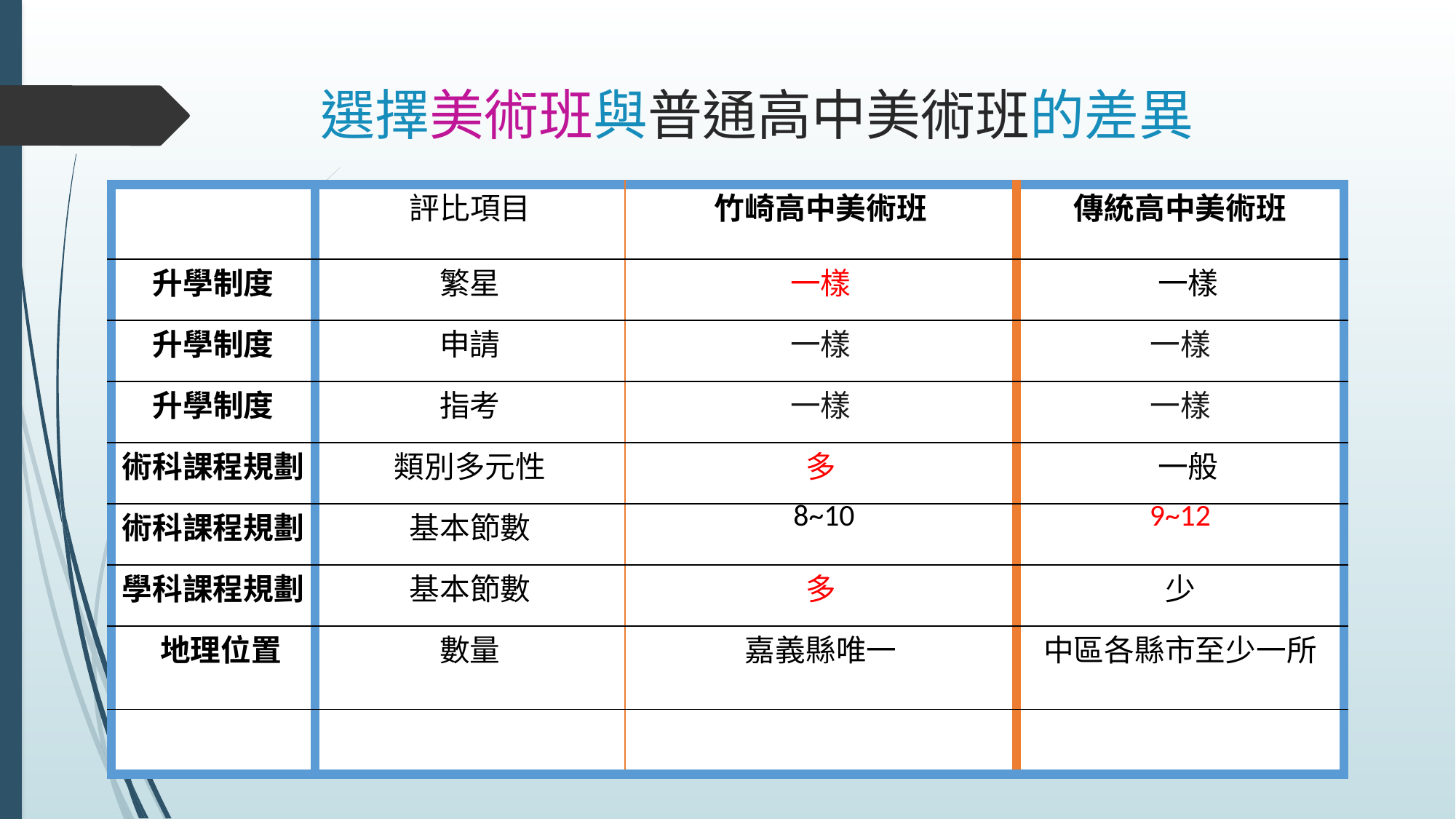

# 選擇美術班與普通高中美術班的差異
|  | 評比項目 | 竹崎高中美術班 | 傳統高中美術班 |
| --- | --- | --- | --- |
| 升學制度 | 繁星 | 一樣 | 一樣 |
| 升學制度 | 申請 | 一樣 | 一樣 |
| 升學制度 | 指考 | 一樣 | 一樣 |
| 術科課程規劃 | 類別多元性 | 多 | 一般 |
| 術科課程規劃 | 基本節數 | 8~10 | 9~12 |
| 學科課程規劃 | 基本節數 | 多 | 少 |
| 地理位置 | 數量 | 嘉義縣唯一 | 中區各縣市至少一所 |
|  |  |  |  |